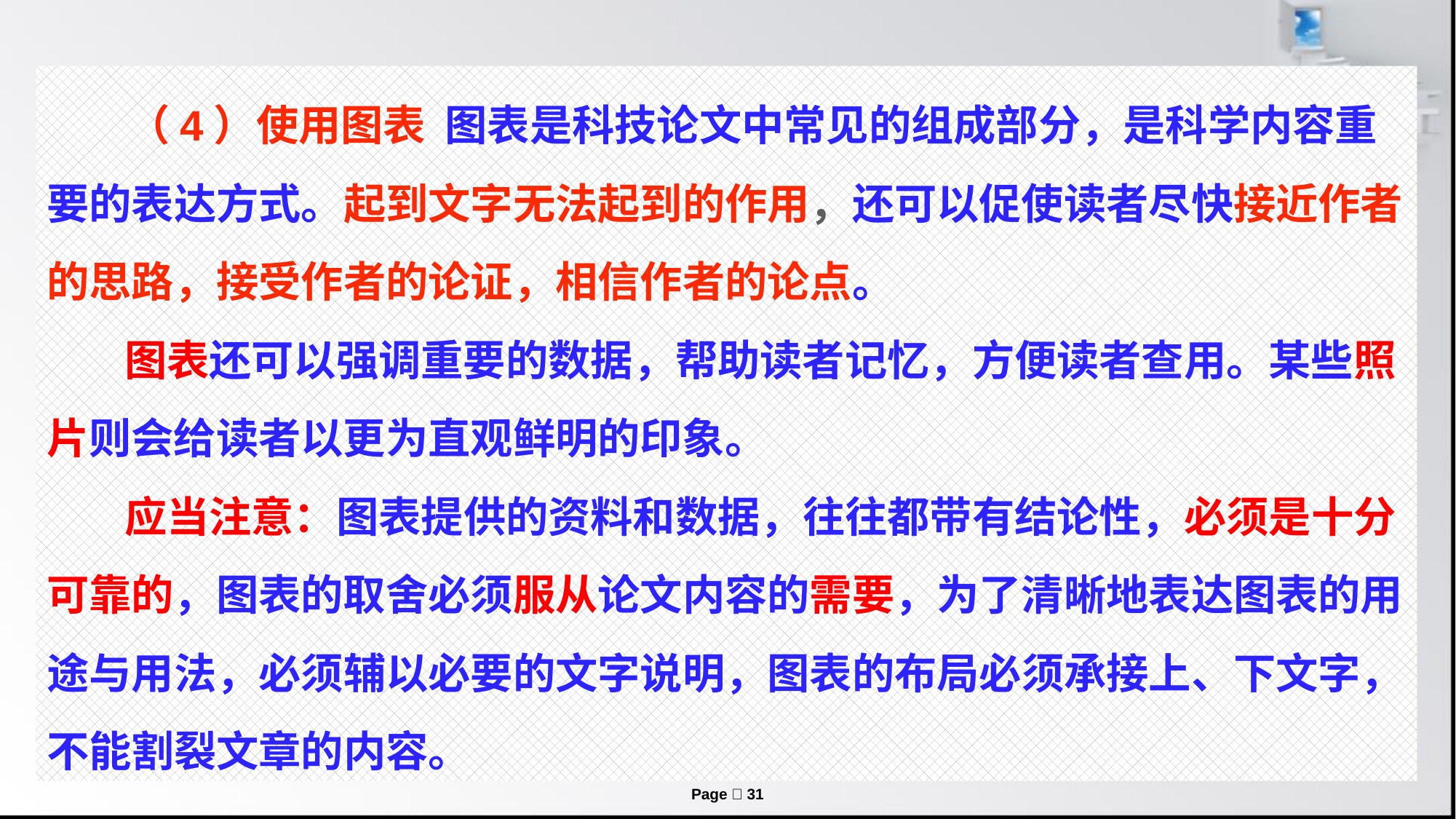

（4）使用图表  图表是科技论文中常见的组成部分，是科学内容重要的表达方式。起到文字无法起到的作用，还可以促使读者尽快接近作者的思路，接受作者的论证，相信作者的论点。
       图表还可以强调重要的数据，帮助读者记忆，方便读者查用。某些照片则会给读者以更为直观鲜明的印象。
       应当注意：图表提供的资料和数据，往往都带有结论性，必须是十分可靠的，图表的取舍必须服从论文内容的需要，为了清晰地表达图表的用途与用法，必须辅以必要的文字说明，图表的布局必须承接上、下文字，不能割裂文章的内容。